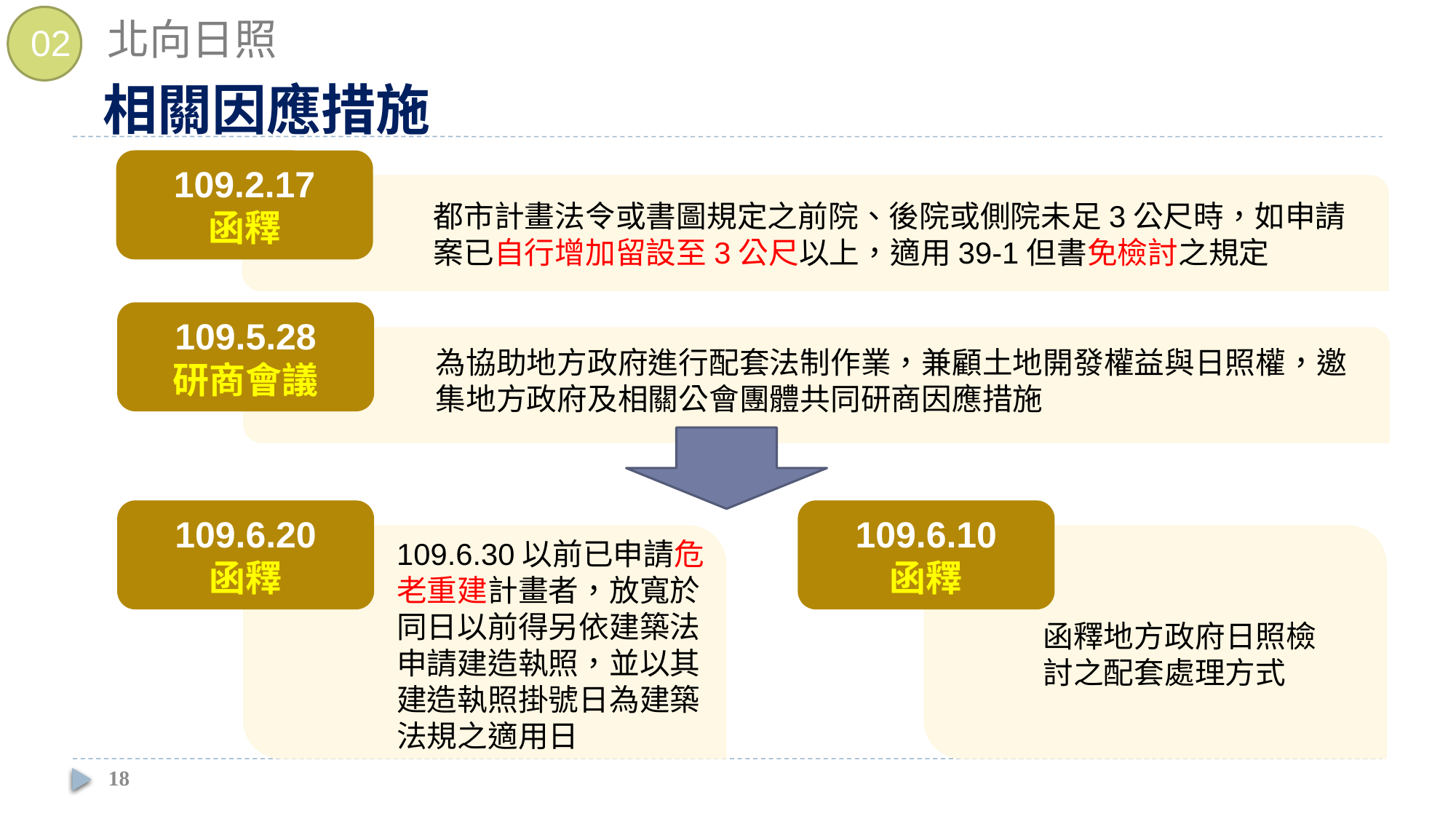

北向日照
02
相關因應措施
109.2.17
函釋

都市計畫法令或書圖規定之前院、後院或側院未足3公尺時，如申請案已自行增加留設至3公尺以上，適用39-1但書免檢討之規定
109.5.28
研商會議

為協助地方政府進行配套法制作業，兼顧土地開發權益與日照權，邀集地方政府及相關公會團體共同研商因應措施

109.6.10
函釋
109.6.20
函釋

109.6.30以前已申請危老重建計畫者，放寬於同日以前得另依建築法申請建造執照，並以其建造執照掛號日為建築法規之適用日
函釋地方政府日照檢討之配套處理方式

18